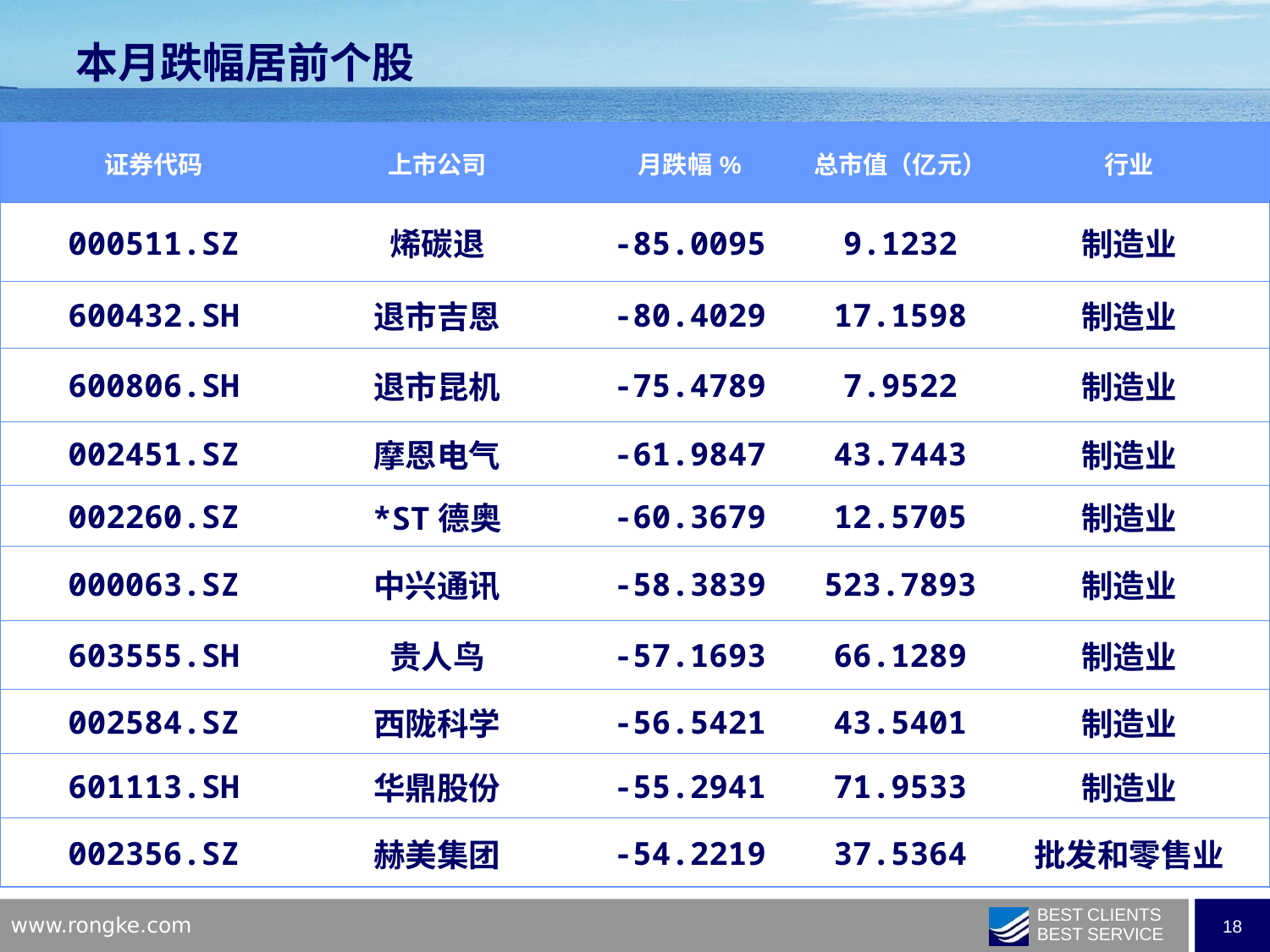

本月跌幅居前个股
| 证券代码 | 上市公司 | 月跌幅% | 总市值（亿元） | 行业 |
| --- | --- | --- | --- | --- |
| 000511.SZ | 烯碳退 | -85.0095 | 9.1232 | 制造业 |
| 600432.SH | 退市吉恩 | -80.4029 | 17.1598 | 制造业 |
| 600806.SH | 退市昆机 | -75.4789 | 7.9522 | 制造业 |
| 002451.SZ | 摩恩电气 | -61.9847 | 43.7443 | 制造业 |
| 002260.SZ | \*ST德奥 | -60.3679 | 12.5705 | 制造业 |
| 000063.SZ | 中兴通讯 | -58.3839 | 523.7893 | 制造业 |
| 603555.SH | 贵人鸟 | -57.1693 | 66.1289 | 制造业 |
| 002584.SZ | 西陇科学 | -56.5421 | 43.5401 | 制造业 |
| 601113.SH | 华鼎股份 | -55.2941 | 71.9533 | 制造业 |
| 002356.SZ | 赫美集团 | -54.2219 | 37.5364 | 批发和零售业 |
|  |  |  |  |  |